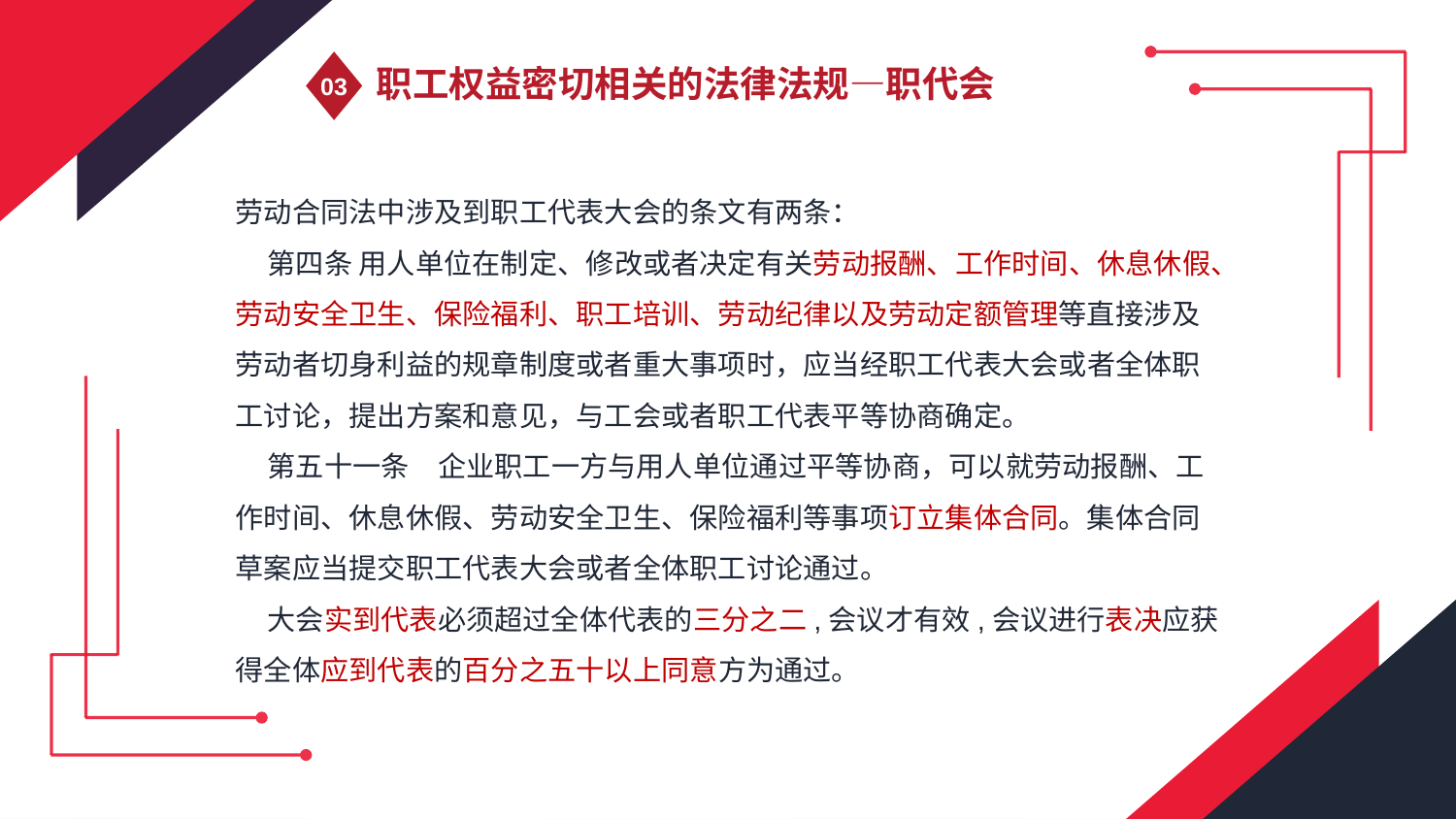

03
职工权益密切相关的法律法规—职代会
劳动合同法中涉及到职工代表大会的条文有两条：
    第四条 用人单位在制定、修改或者决定有关劳动报酬、工作时间、休息休假、劳动安全卫生、保险福利、职工培训、劳动纪律以及劳动定额管理等直接涉及劳动者切身利益的规章制度或者重大事项时，应当经职工代表大会或者全体职工讨论，提出方案和意见，与工会或者职工代表平等协商确定。
    第五十一条　企业职工一方与用人单位通过平等协商，可以就劳动报酬、工作时间、休息休假、劳动安全卫生、保险福利等事项订立集体合同。集体合同草案应当提交职工代表大会或者全体职工讨论通过。
    大会实到代表必须超过全体代表的三分之二,会议才有效,会议进行表决应获得全体应到代表的百分之五十以上同意方为通过。